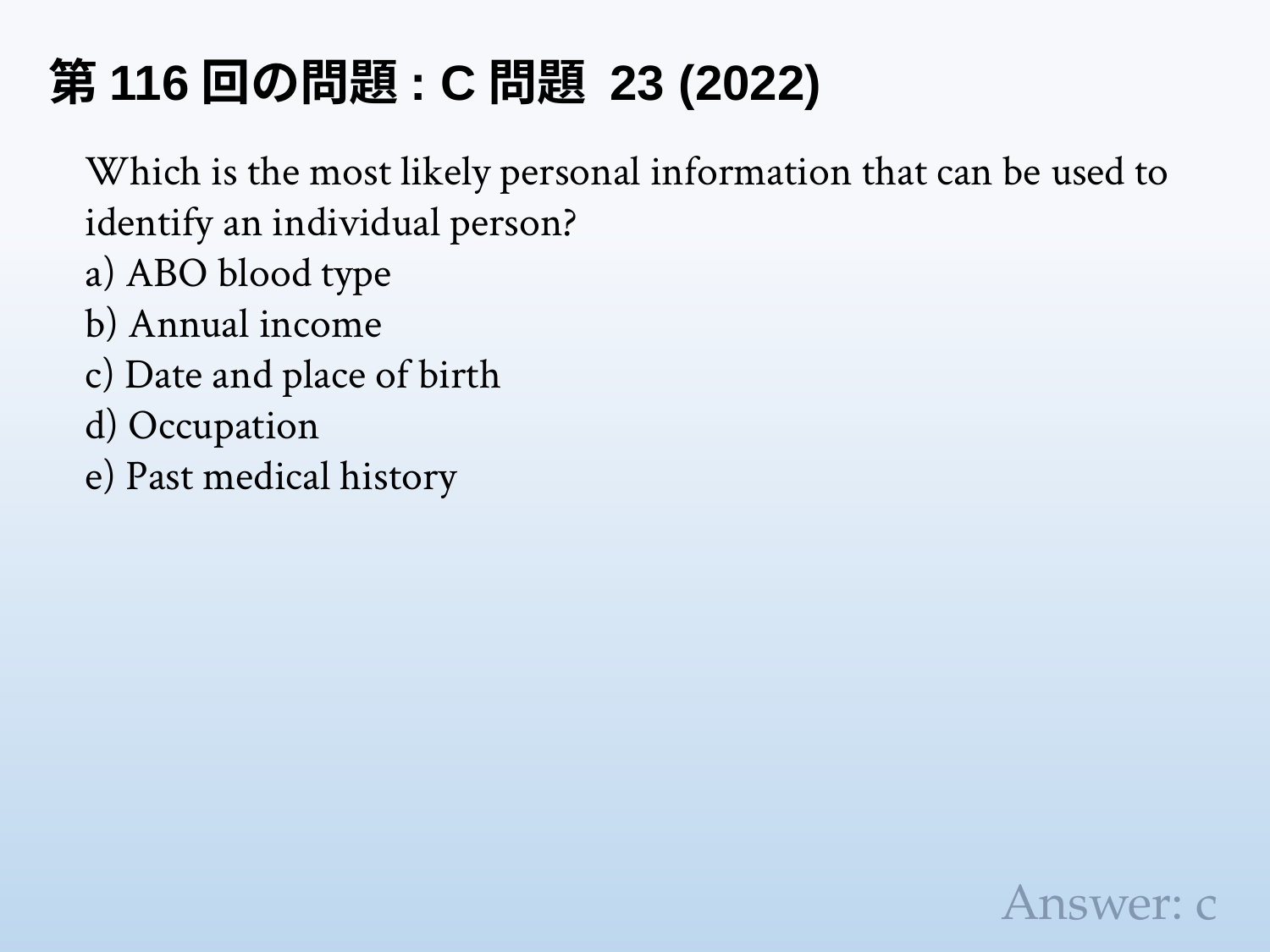

第116回の問題: C問題 23 (2022)
Which is the most likely personal information that can be used to identify an individual person?
a) ABO blood type
b) Annual income
c) Date and place of birth
d) Occupation
e) Past medical history
Answer: c